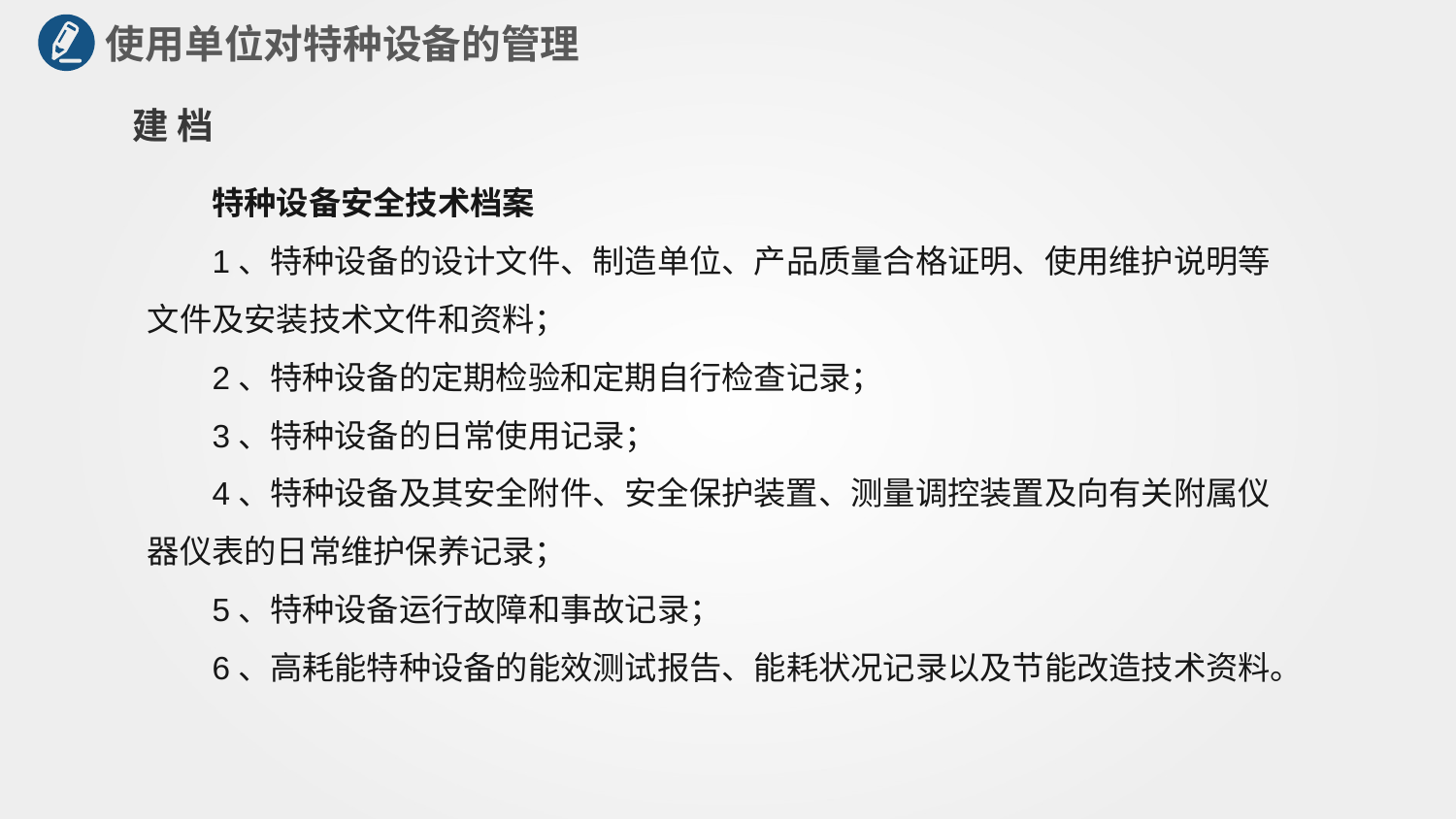

使用单位对特种设备的管理

建 档
特种设备安全技术档案
1、特种设备的设计文件、制造单位、产品质量合格证明、使用维护说明等文件及安装技术文件和资料；
2、特种设备的定期检验和定期自行检查记录；
3、特种设备的日常使用记录；
4、特种设备及其安全附件、安全保护装置、测量调控装置及向有关附属仪器仪表的日常维护保养记录；
5、特种设备运行故障和事故记录；
6、高耗能特种设备的能效测试报告、能耗状况记录以及节能改造技术资料。